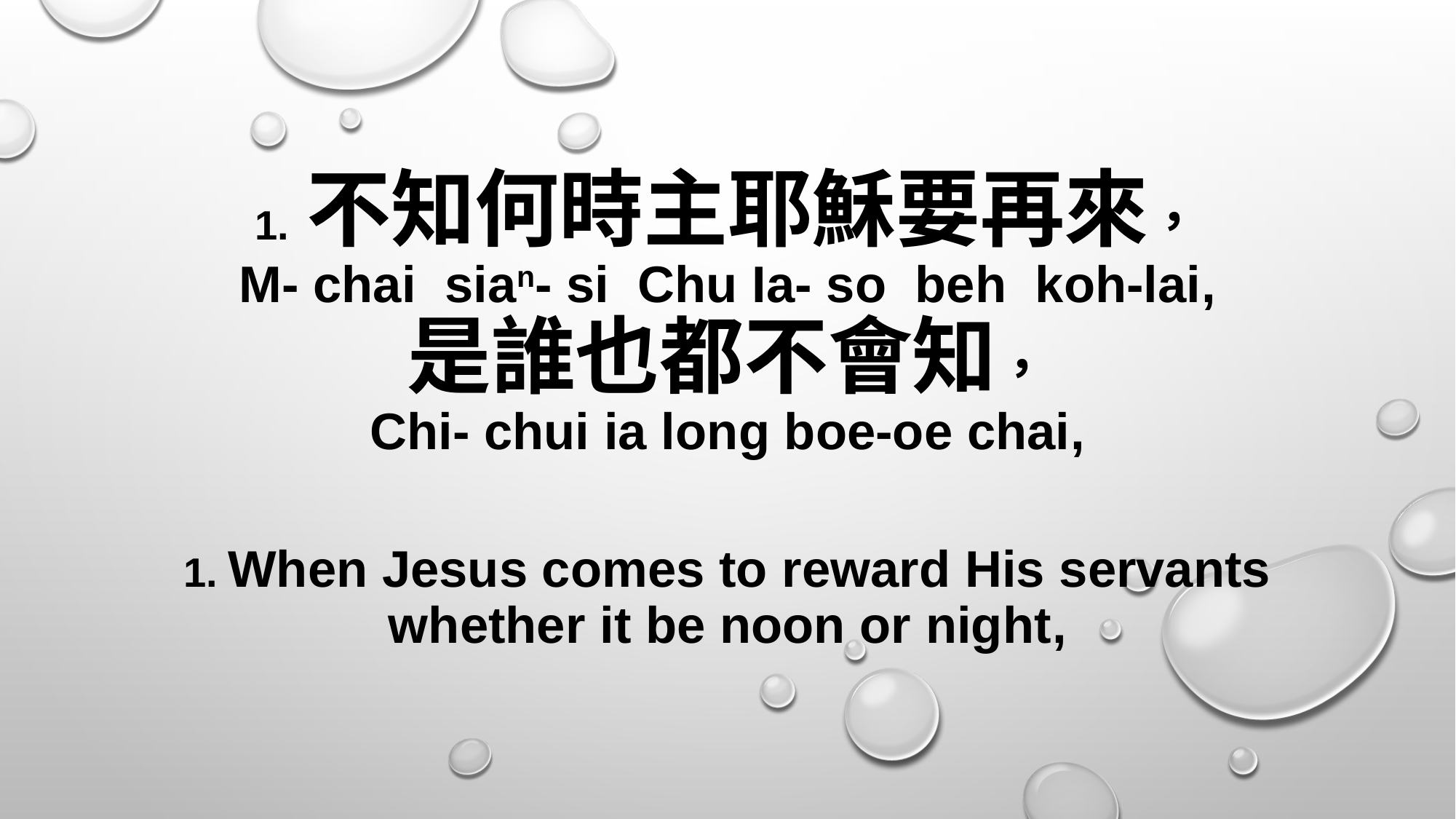

# 1. 不知何時主耶穌要再來， M- chai  sian- si  Chu Ia- so  beh  koh-lai, 是誰也都不會知， Chi- chui ia long boe-oe chai, 1. When Jesus comes to reward His servants whether it be noon or night,